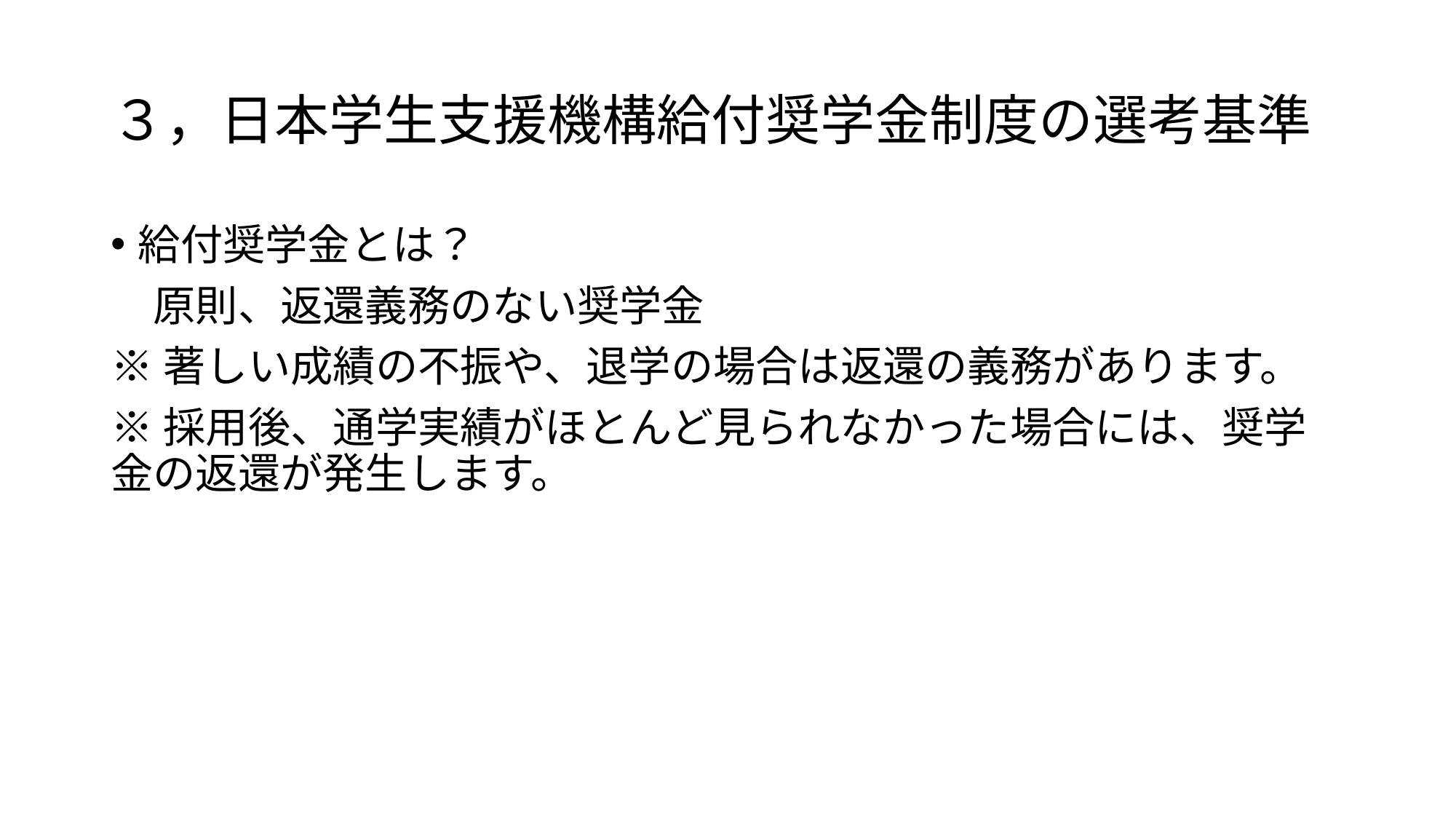

# ３，日本学生支援機構給付奨学金制度の選考基準
給付奨学金とは？
　原則、返還義務のない奨学金
※著しい成績の不振や、退学の場合は返還の義務があります。
※採用後、通学実績がほとんど見られなかった場合には、奨学金の返還が発生します。